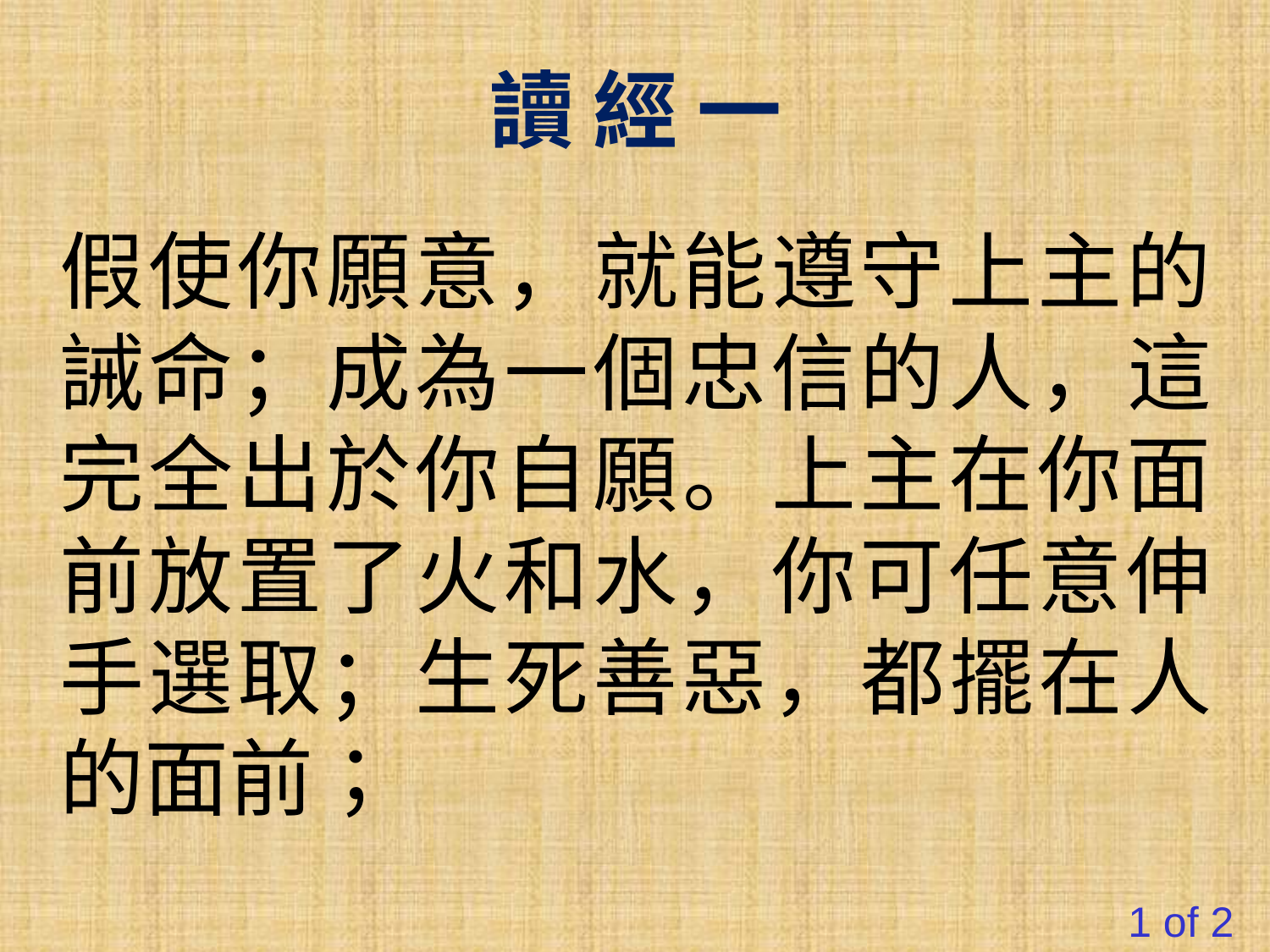

讀 經 一

假使你願意，就能遵守上主的誡命；成為一個忠信的人，這完全出於你自願。上主在你面前放置了火和水，你可任意伸手選取；生死善惡，都擺在人的面前；
#
1 of 2